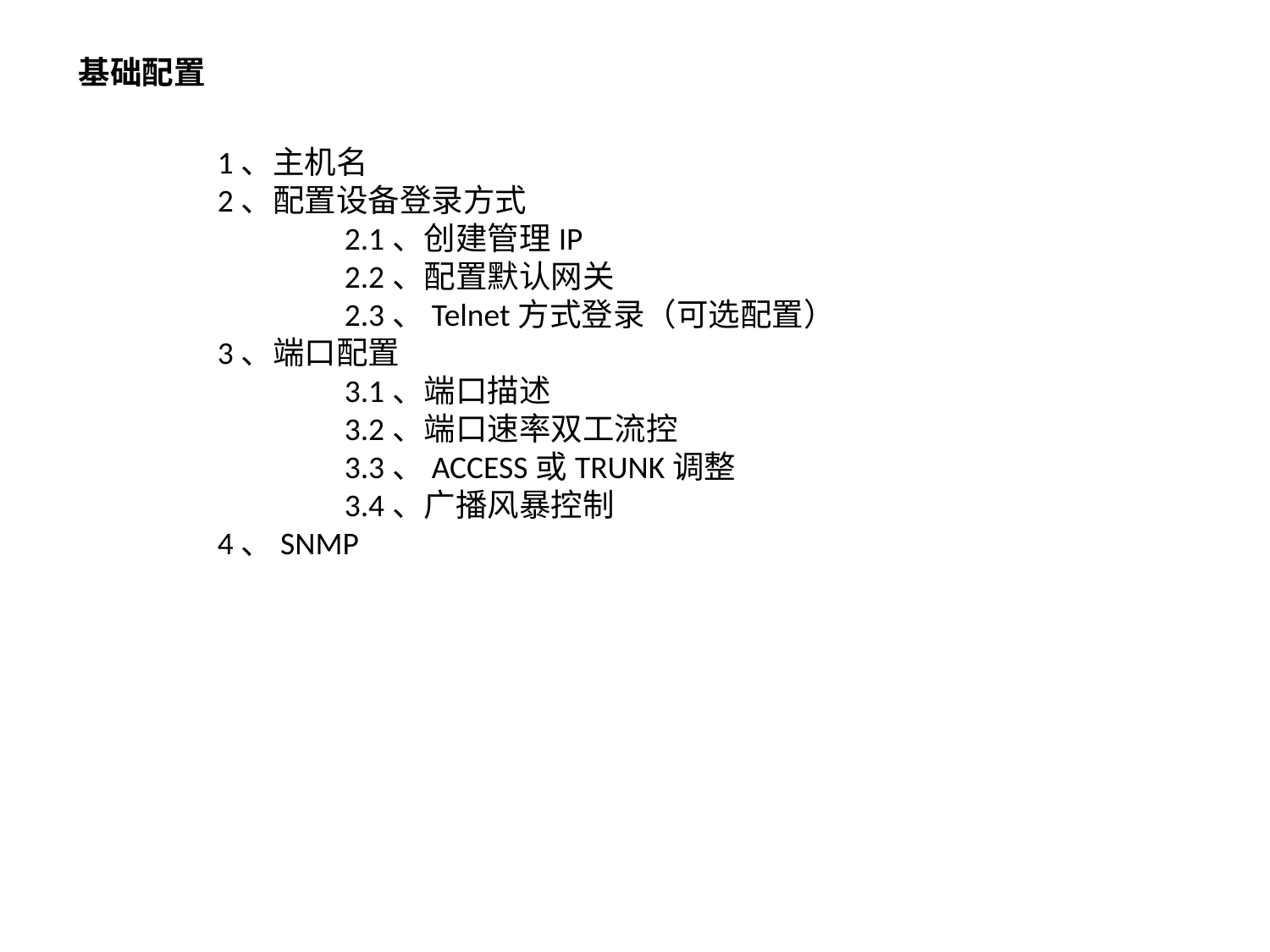

基础配置
1、主机名
2、配置设备登录方式
	2.1、创建管理IP
	2.2、配置默认网关
	2.3、Telnet方式登录（可选配置）
3、端口配置
	3.1、端口描述
	3.2、端口速率双工流控
	3.3、ACCESS或TRUNK调整
	3.4、广播风暴控制
4、SNMP